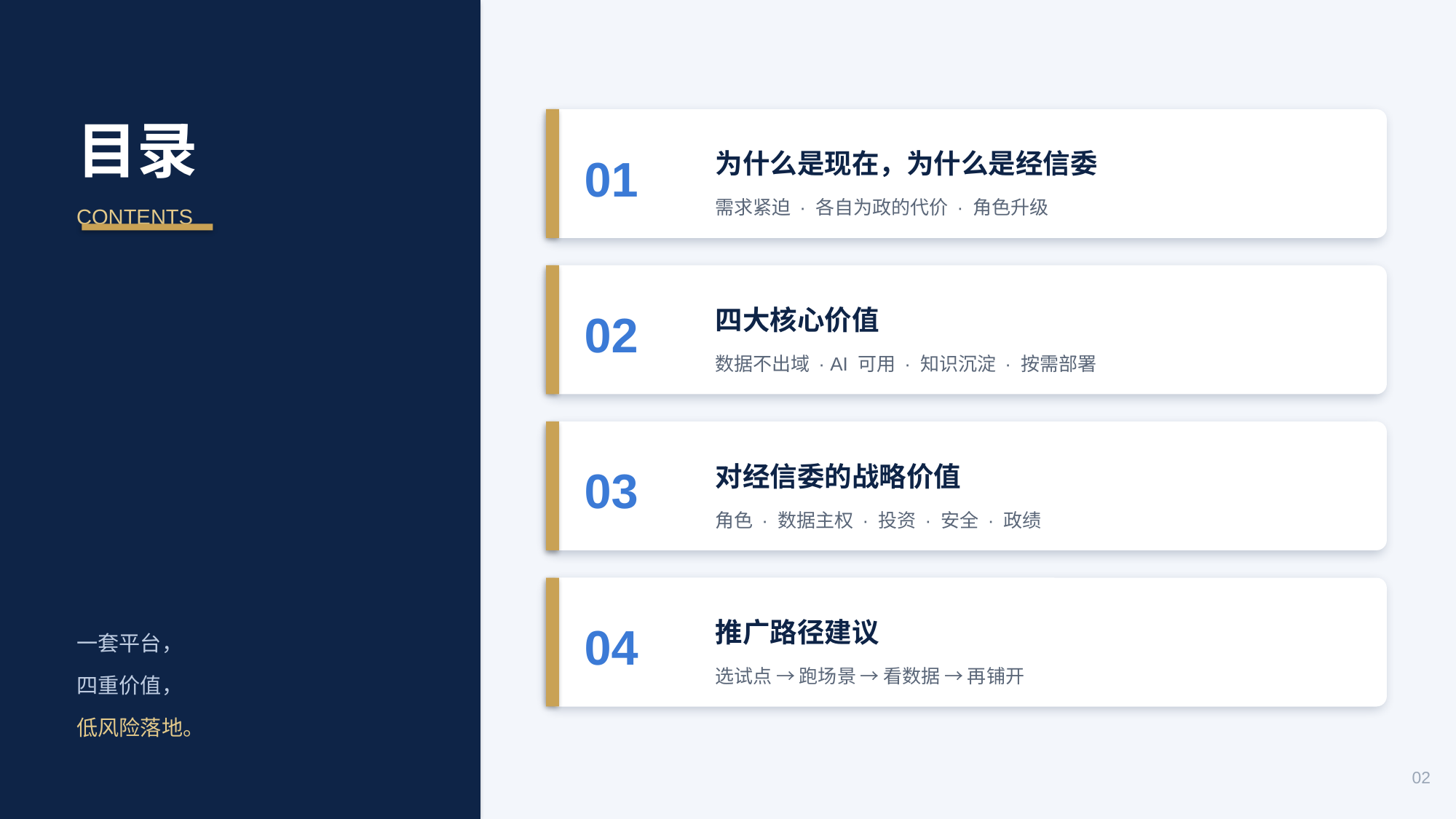

目录
CONTENTS

01
为什么是现在，为什么是经信委
需求紧迫 · 各自为政的代价 · 角色升级

02
四大核心价值
数据不出域 · AI 可用 · 知识沉淀 · 按需部署

03
对经信委的战略价值
角色 · 数据主权 · 投资 · 安全 · 政绩

04
推广路径建议
选试点 → 跑场景 → 看数据 → 再铺开
一套平台，
四重价值，
低风险落地。
02